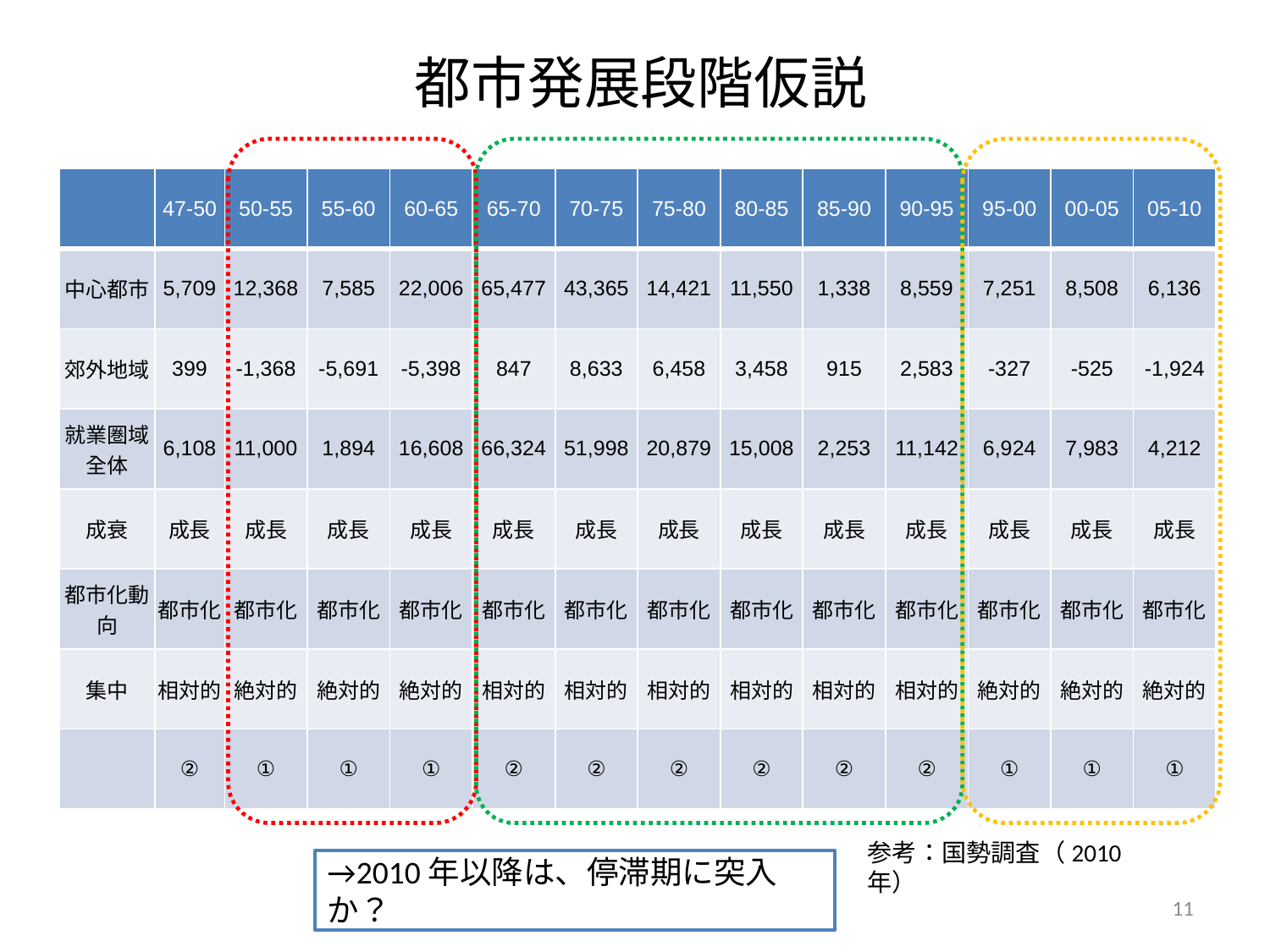

# 都市発展段階仮説

|  | 47-50 | 50-55 | 55-60 | 60-65 | 65-70 | 70-75 | 75-80 | 80-85 | 85-90 | 90-95 | 95-00 | 00-05 | 05-10 |
| --- | --- | --- | --- | --- | --- | --- | --- | --- | --- | --- | --- | --- | --- |
| 中心都市 | 5,709 | 12,368 | 7,585 | 22,006 | 65,477 | 43,365 | 14,421 | 11,550 | 1,338 | 8,559 | 7,251 | 8,508 | 6,136 |
| 郊外地域 | 399 | -1,368 | -5,691 | -5,398 | 847 | 8,633 | 6,458 | 3,458 | 915 | 2,583 | -327 | -525 | -1,924 |
| 就業圏域全体 | 6,108 | 11,000 | 1,894 | 16,608 | 66,324 | 51,998 | 20,879 | 15,008 | 2,253 | 11,142 | 6,924 | 7,983 | 4,212 |
| 成衰 | 成長 | 成長 | 成長 | 成長 | 成長 | 成長 | 成長 | 成長 | 成長 | 成長 | 成長 | 成長 | 成長 |
| 都市化動向 | 都市化 | 都市化 | 都市化 | 都市化 | 都市化 | 都市化 | 都市化 | 都市化 | 都市化 | 都市化 | 都市化 | 都市化 | 都市化 |
| 集中 | 相対的 | 絶対的 | 絶対的 | 絶対的 | 相対的 | 相対的 | 相対的 | 相対的 | 相対的 | 相対的 | 絶対的 | 絶対的 | 絶対的 |
|  | ② | ① | ① | ① | ② | ② | ② | ② | ② | ② | ① | ① | ① |
参考：国勢調査（2010年）
→2010年以降は、停滞期に突入か？
11